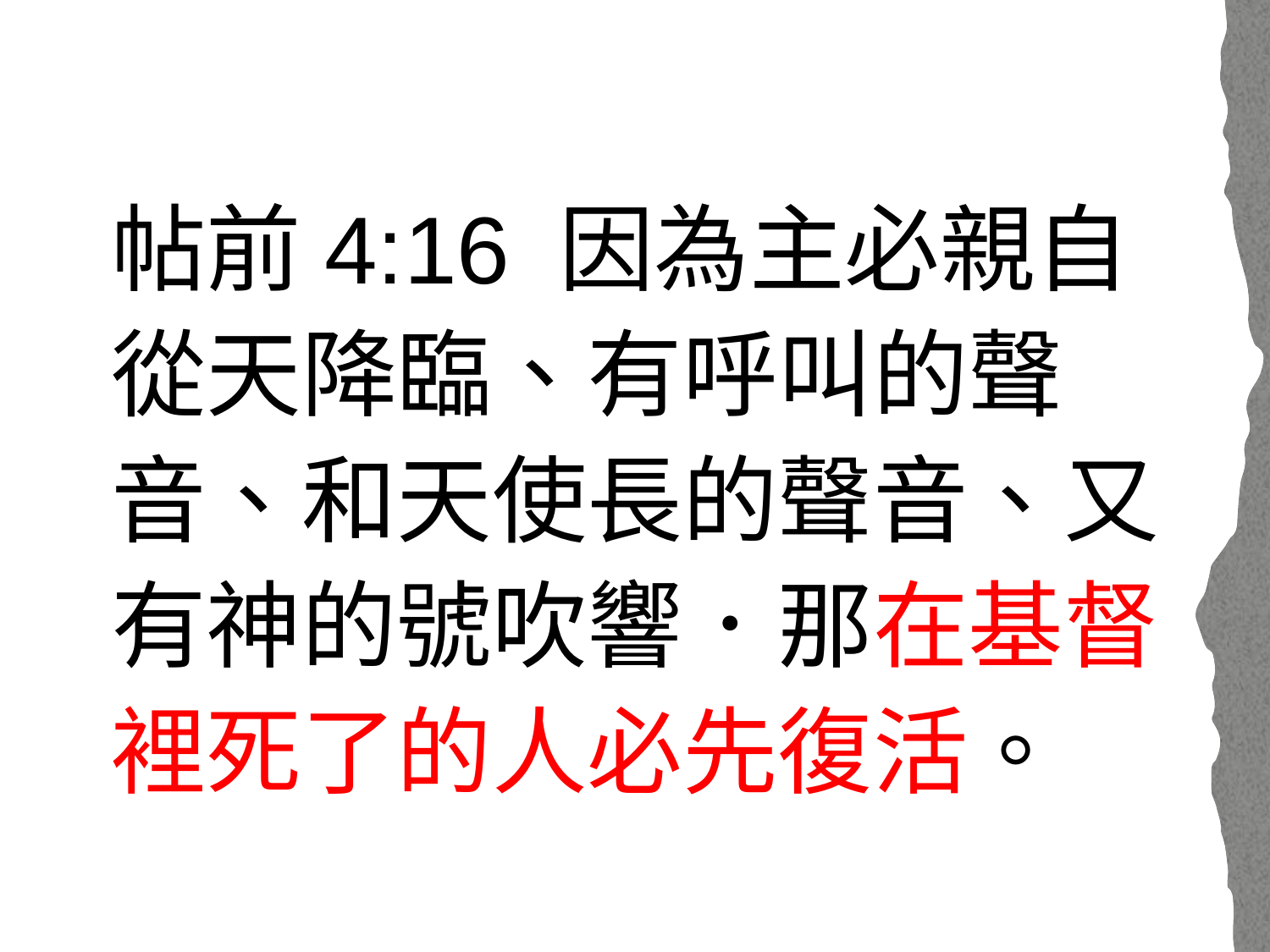

帖前4:16 因為主必親自從天降臨、有呼叫的聲音、和天使長的聲音、又有神的號吹響．那在基督裡死了的人必先復活。